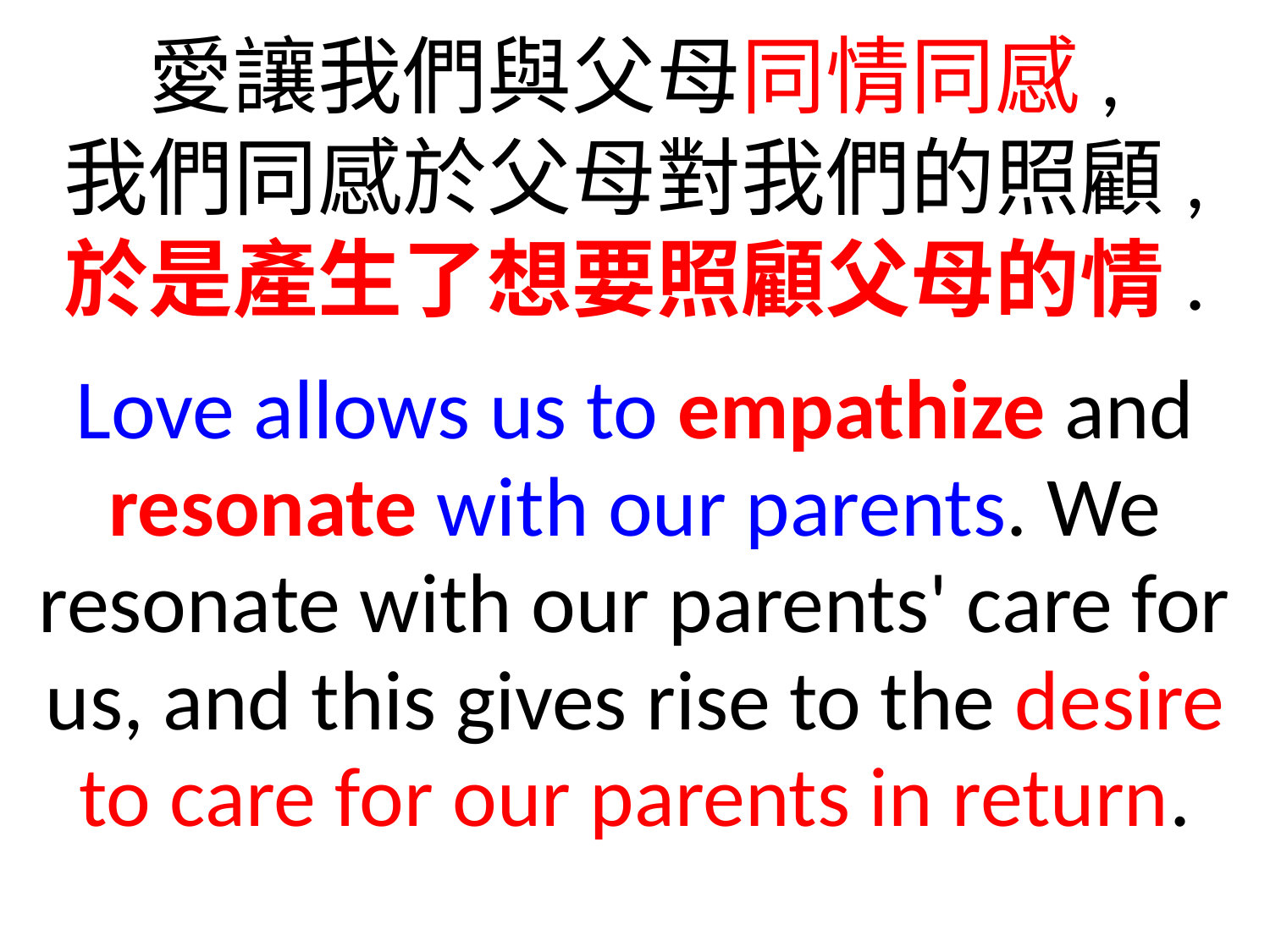

愛讓我們與父母同情同感,
我們同感於父母對我們的照顧,
於是產生了想要照顧父母的情.
Love allows us to empathize and resonate with our parents. We resonate with our parents' care for us, and this gives rise to the desire to care for our parents in return.